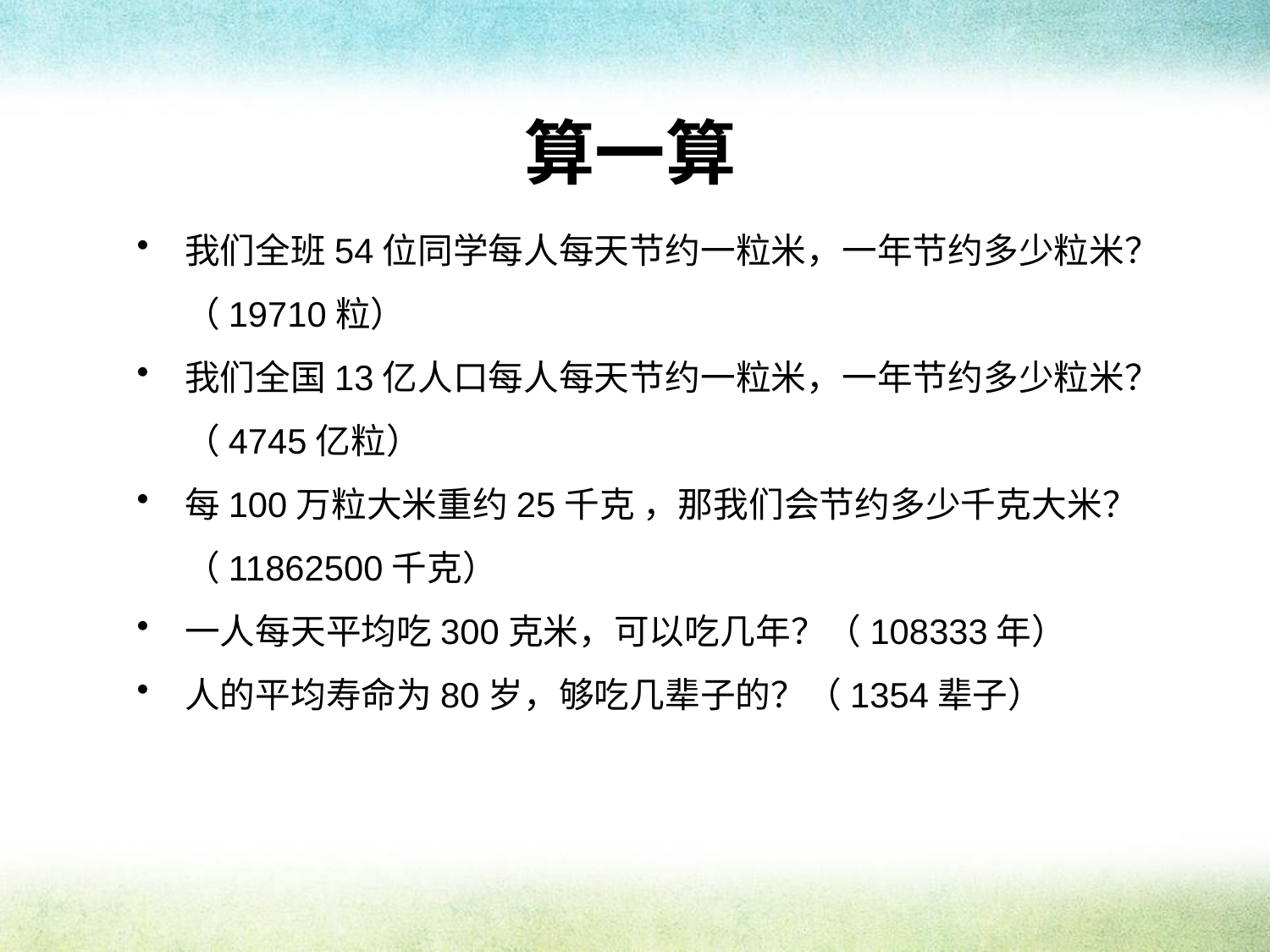

算一算
我们全班54位同学每人每天节约一粒米，一年节约多少粒米？（19710粒）
我们全国13亿人口每人每天节约一粒米，一年节约多少粒米？（4745亿粒）
每100万粒大米重约25千克 ，那我们会节约多少千克大米？（11862500千克）
一人每天平均吃300克米，可以吃几年？（108333年）
人的平均寿命为80岁，够吃几辈子的？（1354辈子）